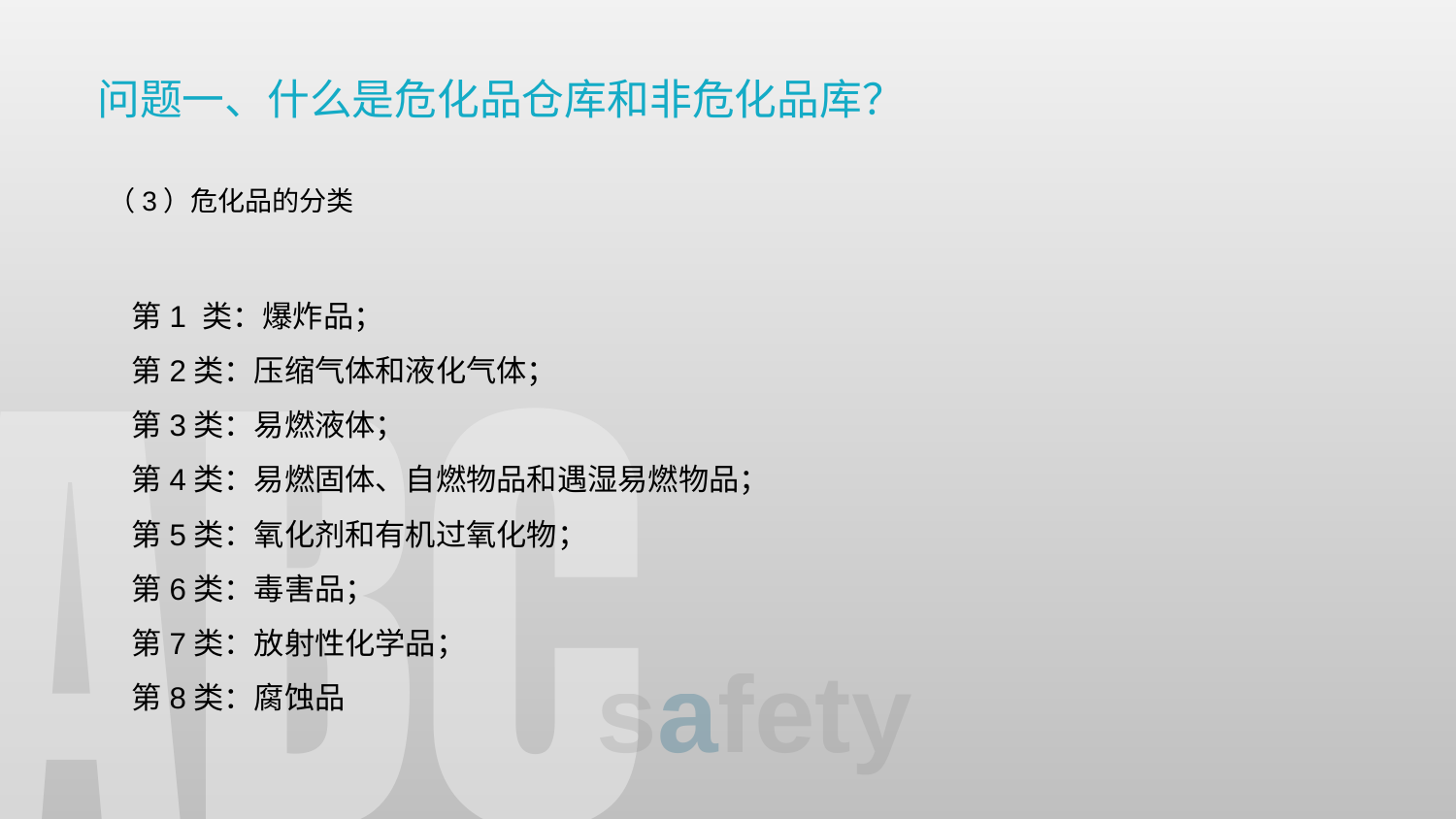

问题一、什么是危化品仓库和非危化品库？
（3）危化品的分类
第1 类：爆炸品；
第2类：压缩气体和液化气体；
第3类：易燃液体；
第4类：易燃固体、自燃物品和遇湿易燃物品；
第5类：氧化剂和有机过氧化物；
第6类：毒害品；
第7类：放射性化学品；
第8类：腐蚀品